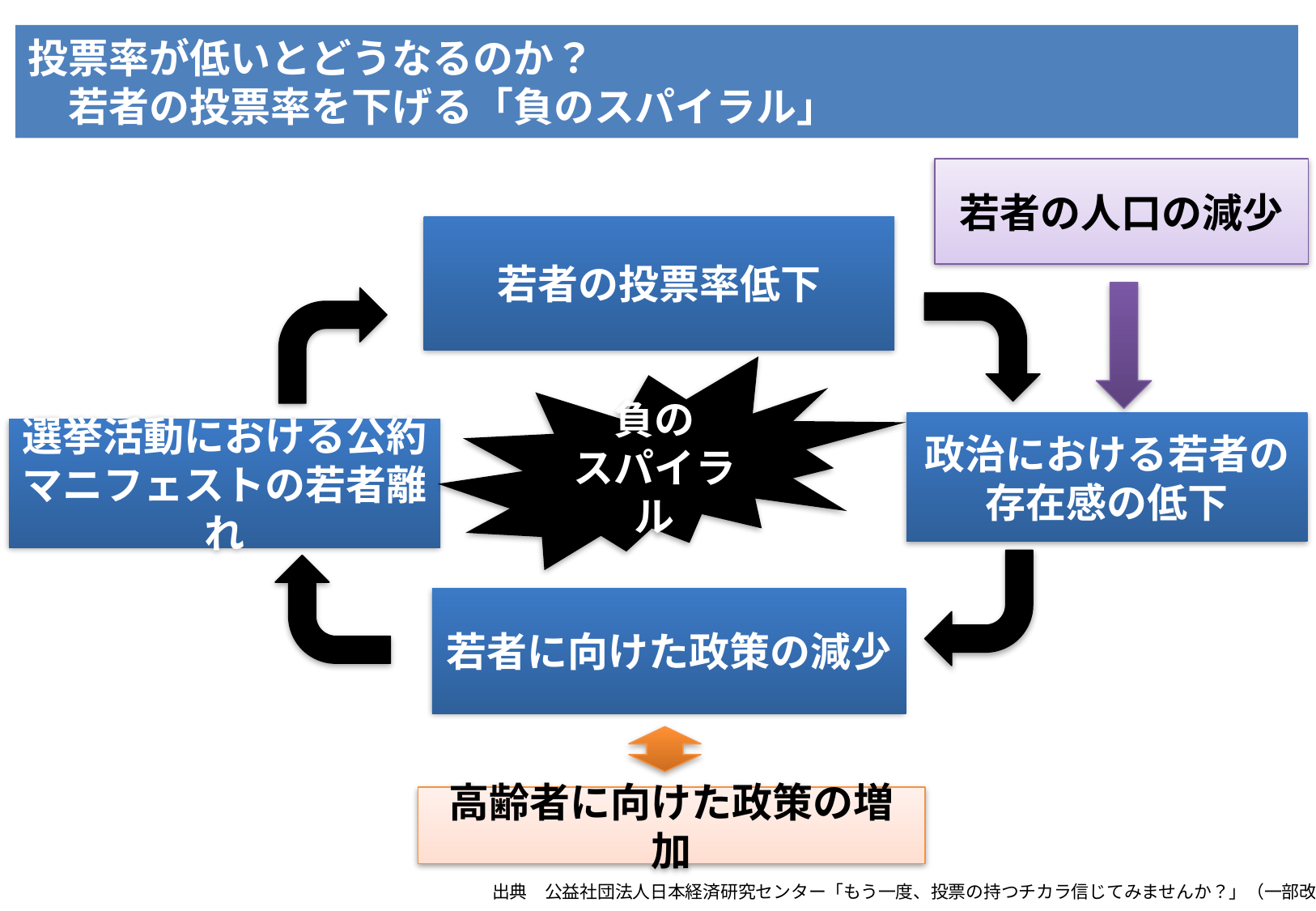

# 投票率が低いとどうなるのか？ 　若者の投票率を下げる「負のスパイラル」
若者の人口の減少
若者の投票率低下

負の
スパイラル
政治における若者の
存在感の低下
選挙活動における公約
マニフェストの若者離れ

若者に向けた政策の減少

高齢者に向けた政策の増加
出典　公益社団法人日本経済研究センター「もう一度、投票の持つチカラ信じてみませんか？」（一部改）